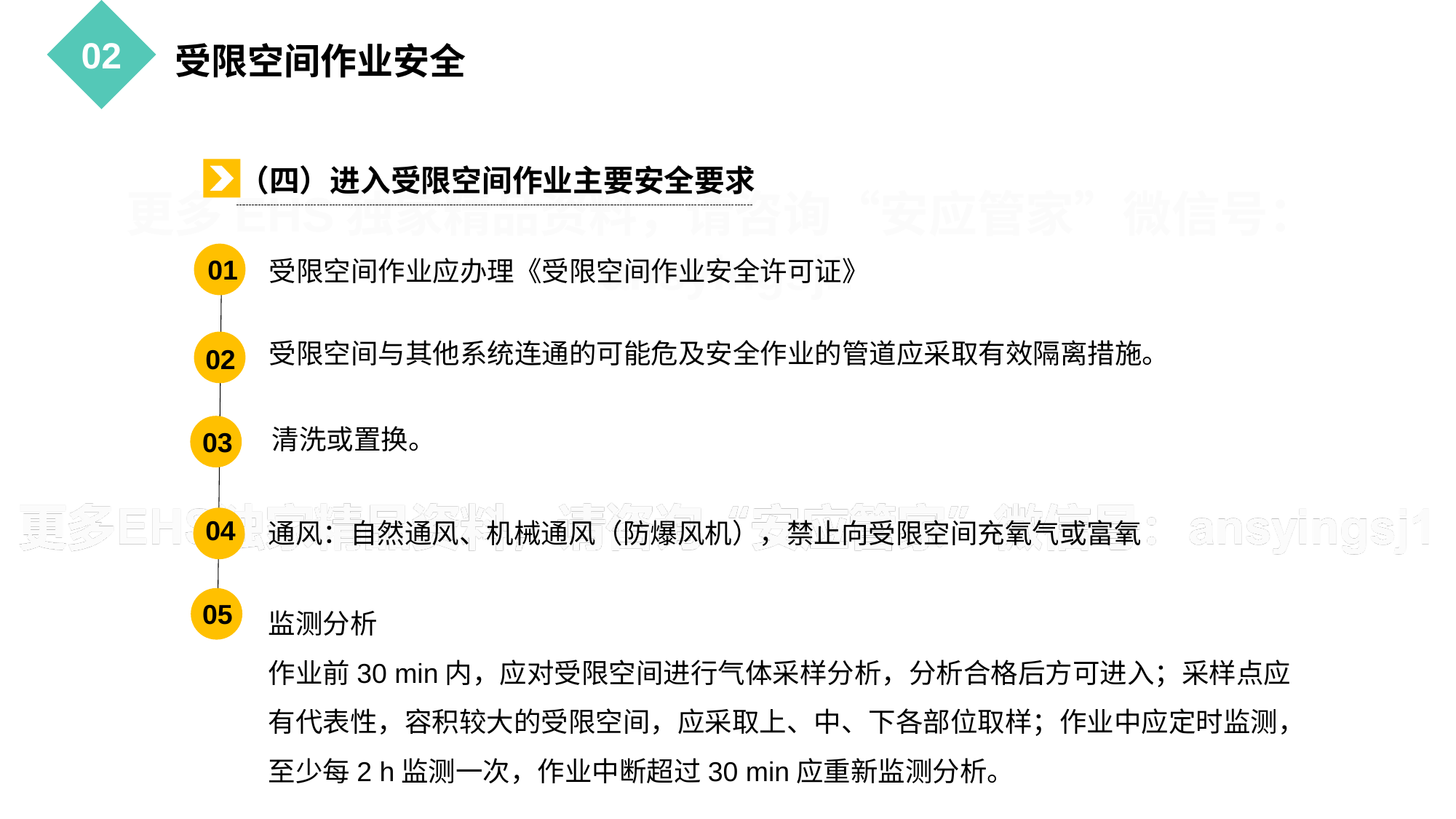

02
受限空间作业安全
（四）进入受限空间作业主要安全要求

01
受限空间作业应办理《受限空间作业安全许可证》
受限空间与其他系统连通的可能危及安全作业的管道应采取有效隔离措施。

02

清洗或置换。
03
04

通风：自然通风、机械通风（防爆风机），禁止向受限空间充氧气或富氧
监测分析
作业前30 min内，应对受限空间进行气体采样分析，分析合格后方可进入；采样点应有代表性，容积较大的受限空间，应采取上、中、下各部位取样；作业中应定时监测，至少每2 h监测一次，作业中断超过30 min应重新监测分析。

05